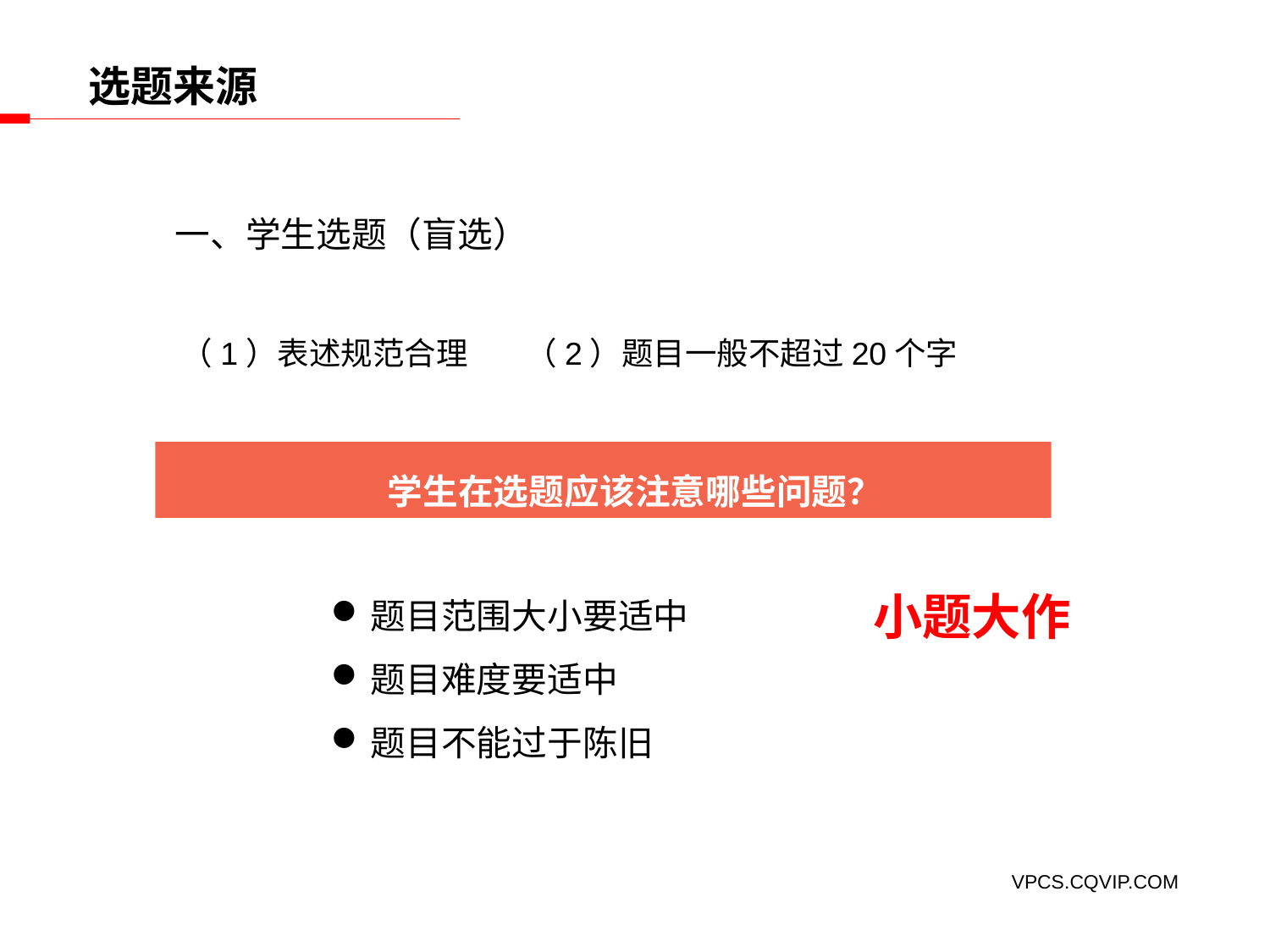

选题来源

一、学生选题（盲选）
（1）表述规范合理        （2）题目一般不超过20个字
学生在选题应该注意哪些问题？
题目范围大小要适中
题目难度要适中
题目不能过于陈旧

小题大作
VPCS.CQVIP.COM